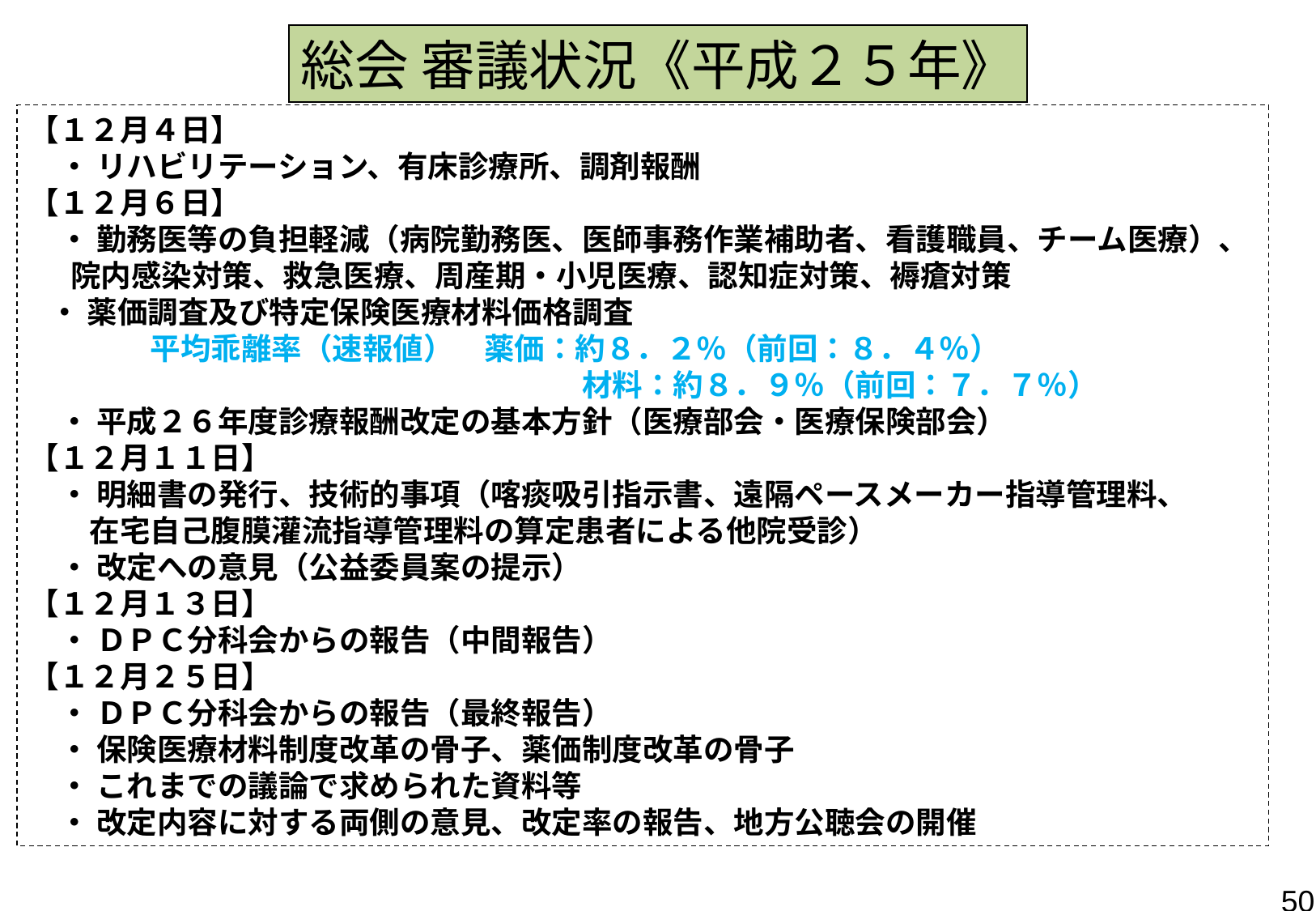

総会 審議状況《平成２５年》
【１２月４日】
　・ リハビリテーション、有床診療所、調剤報酬
【１２月６日】
　・ 勤務医等の負担軽減（病院勤務医、医師事務作業補助者、看護職員、チーム医療）、
     院内感染対策、救急医療、周産期・小児医療、認知症対策、褥瘡対策
  ・ 薬価調査及び特定保険医療材料価格調査
　　　　平均乖離率（速報値）　薬価：約８．２％（前回：８．４％）
　　　　　　　　　　　　　　　　　　 材料：約８．９％（前回：７．７％）
　・ 平成２６年度診療報酬改定の基本方針（医療部会・医療保険部会）
【１２月１１日】
　・ 明細書の発行、技術的事項（喀痰吸引指示書、遠隔ペースメーカー指導管理料、
　　在宅自己腹膜灌流指導管理料の算定患者による他院受診）
　・ 改定への意見（公益委員案の提示）
【１２月１３日】
　・ ＤＰＣ分科会からの報告（中間報告）
【１２月２５日】
　・ ＤＰＣ分科会からの報告（最終報告）
　・ 保険医療材料制度改革の骨子、薬価制度改革の骨子
　・ これまでの議論で求められた資料等
　・ 改定内容に対する両側の意見、改定率の報告、地方公聴会の開催
50